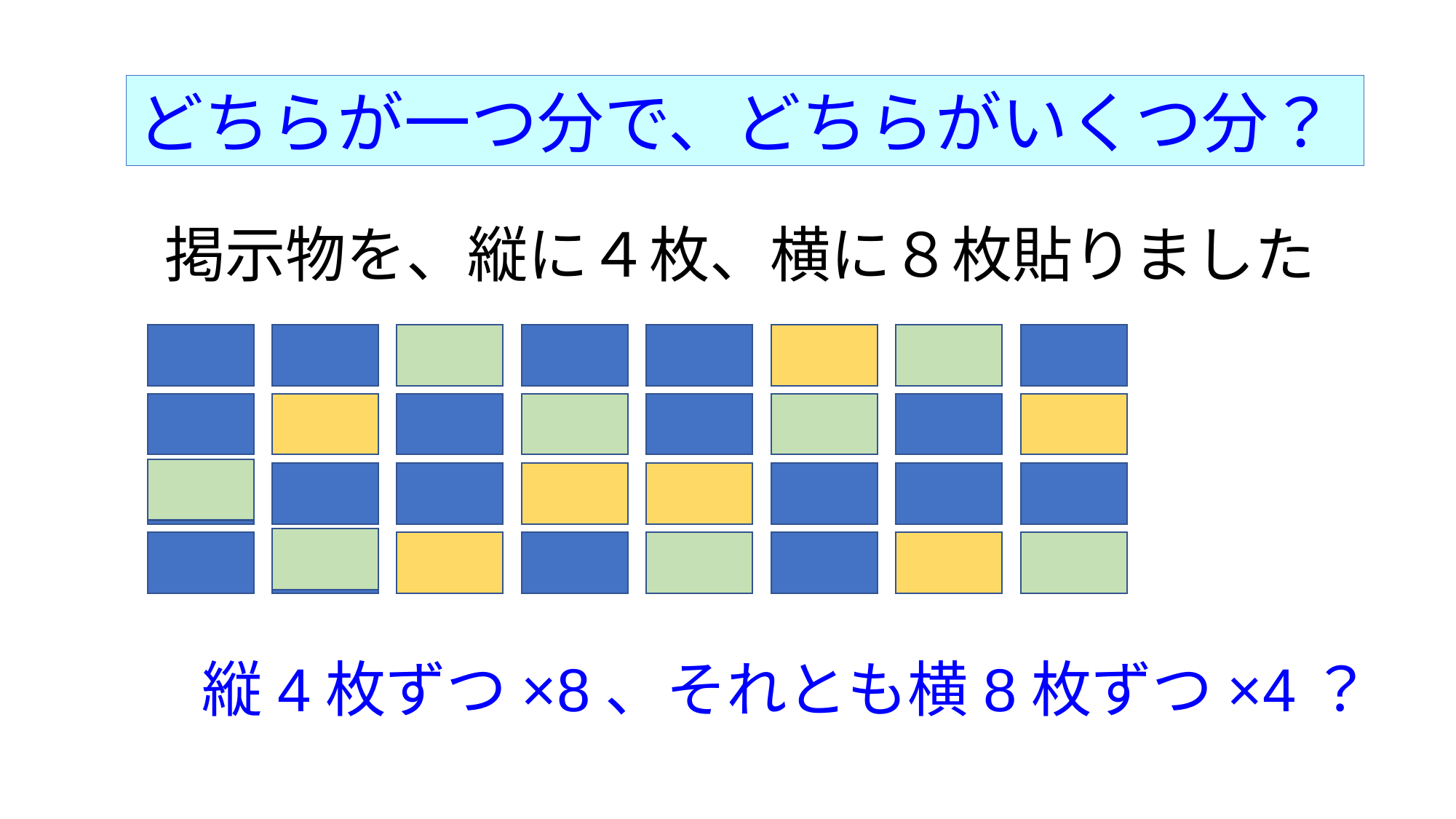

どちらが一つ分で、どちらがいくつ分？
掲示物を、縦に４枚、横に８枚貼りました

縦4枚ずつ×8、それとも横8枚ずつ×4？